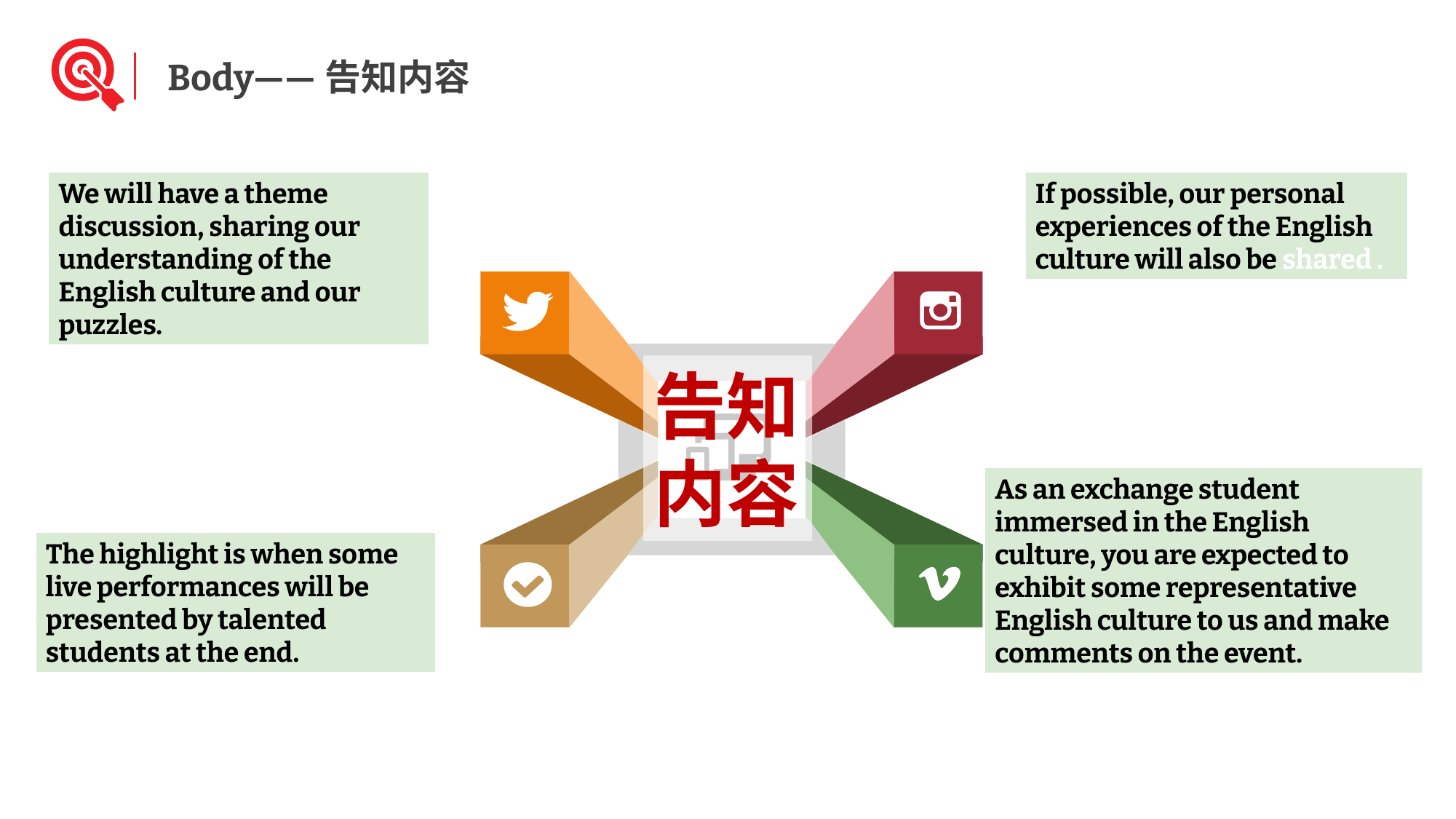

Body——告知内容
We will have a theme discussion, sharing our understanding of the English culture and our puzzles.
If possible, our personal experiences of the English culture will also be shared .

告知内容
As an exchange student immersed in the English culture, you are expected to exhibit some representative English culture to us and make comments on the event.
The highlight is when some live performances will be presented by talented students at the end.